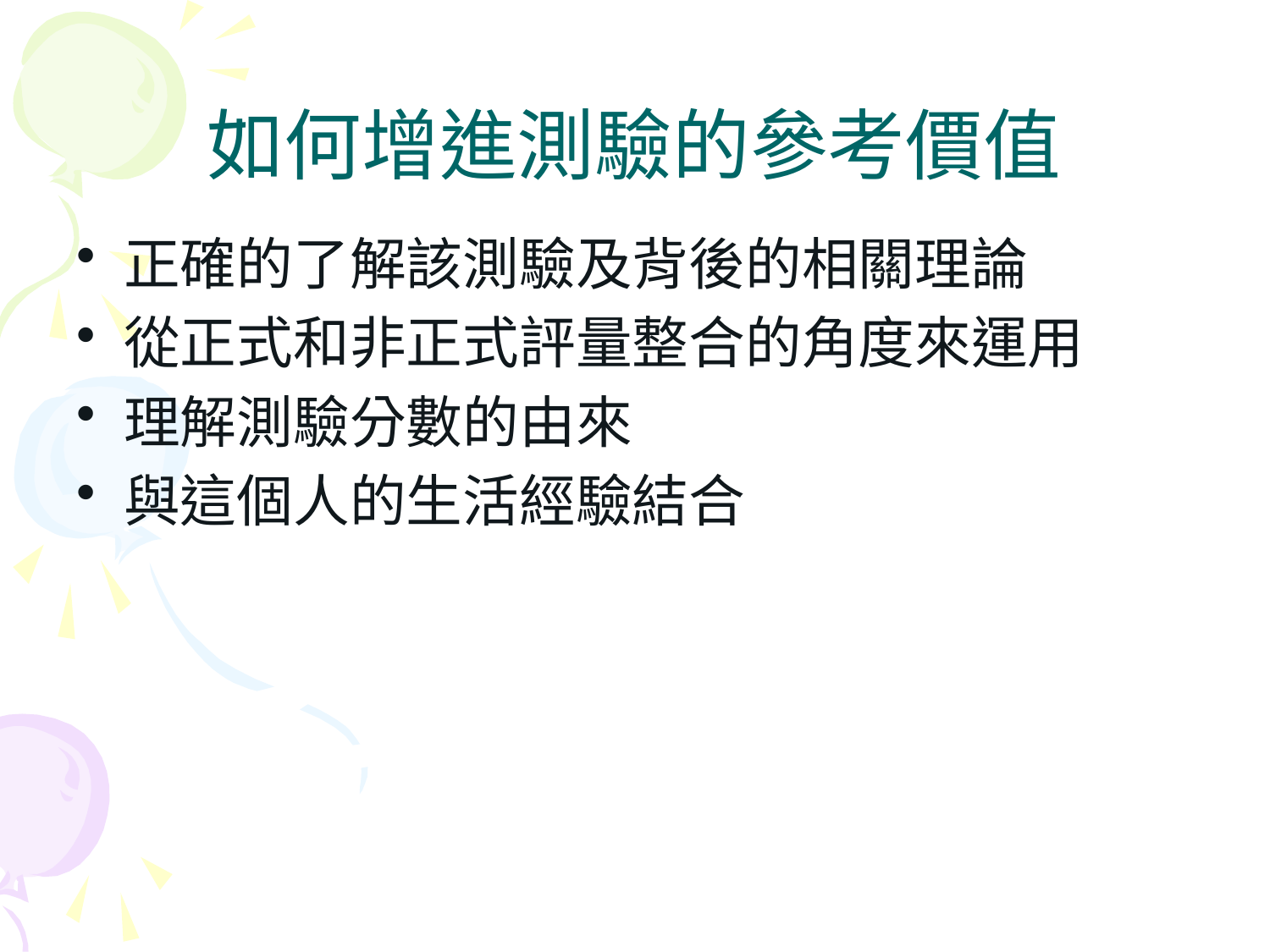

# 如何增進測驗的參考價值
正確的了解該測驗及背後的相關理論
從正式和非正式評量整合的角度來運用
理解測驗分數的由來
與這個人的生活經驗結合